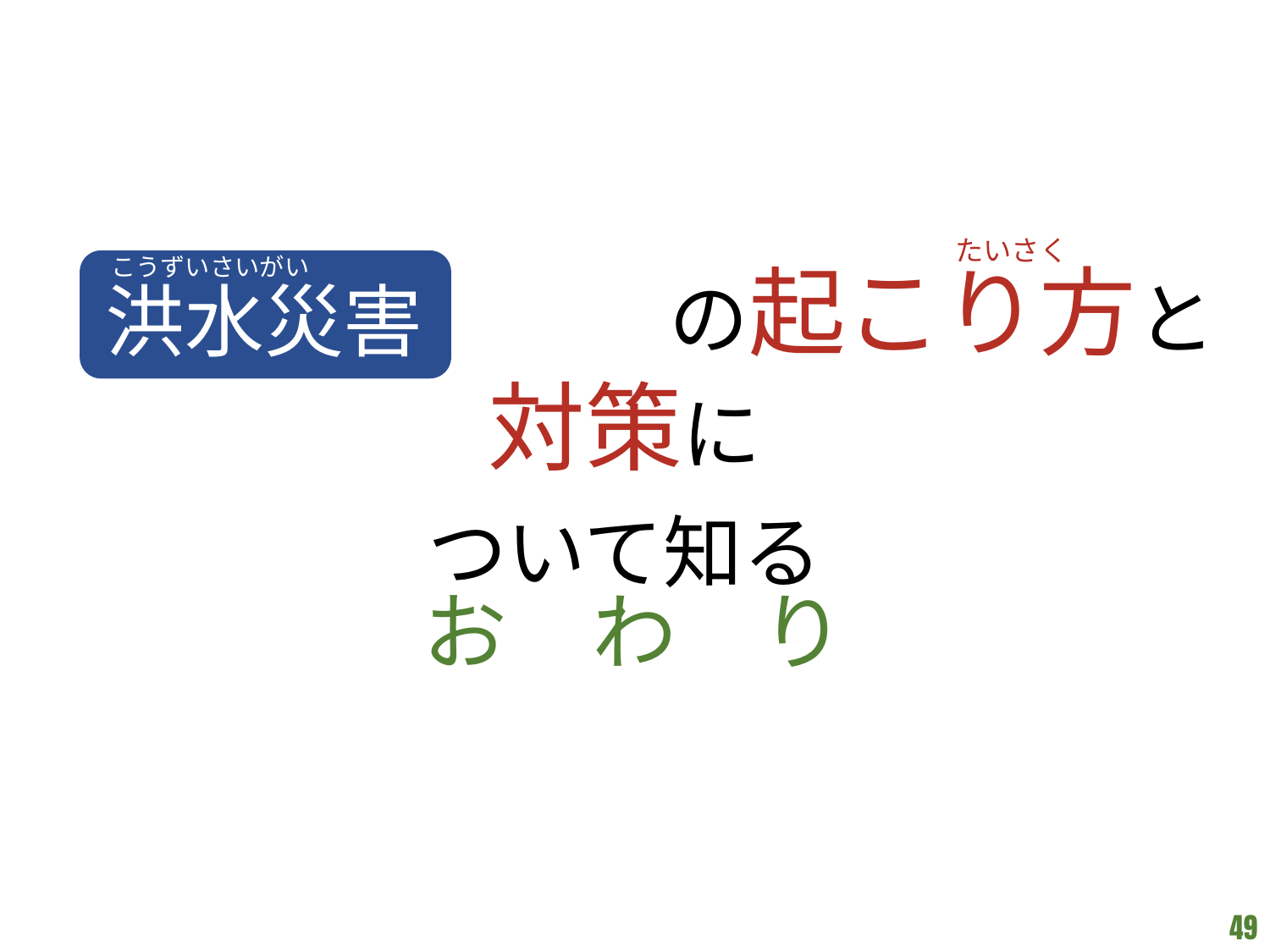

たいさく
　　　　　　　　の起こり方と対策に
ついて知る

洪水災害
こうずいさいがい
お　わ　り
49